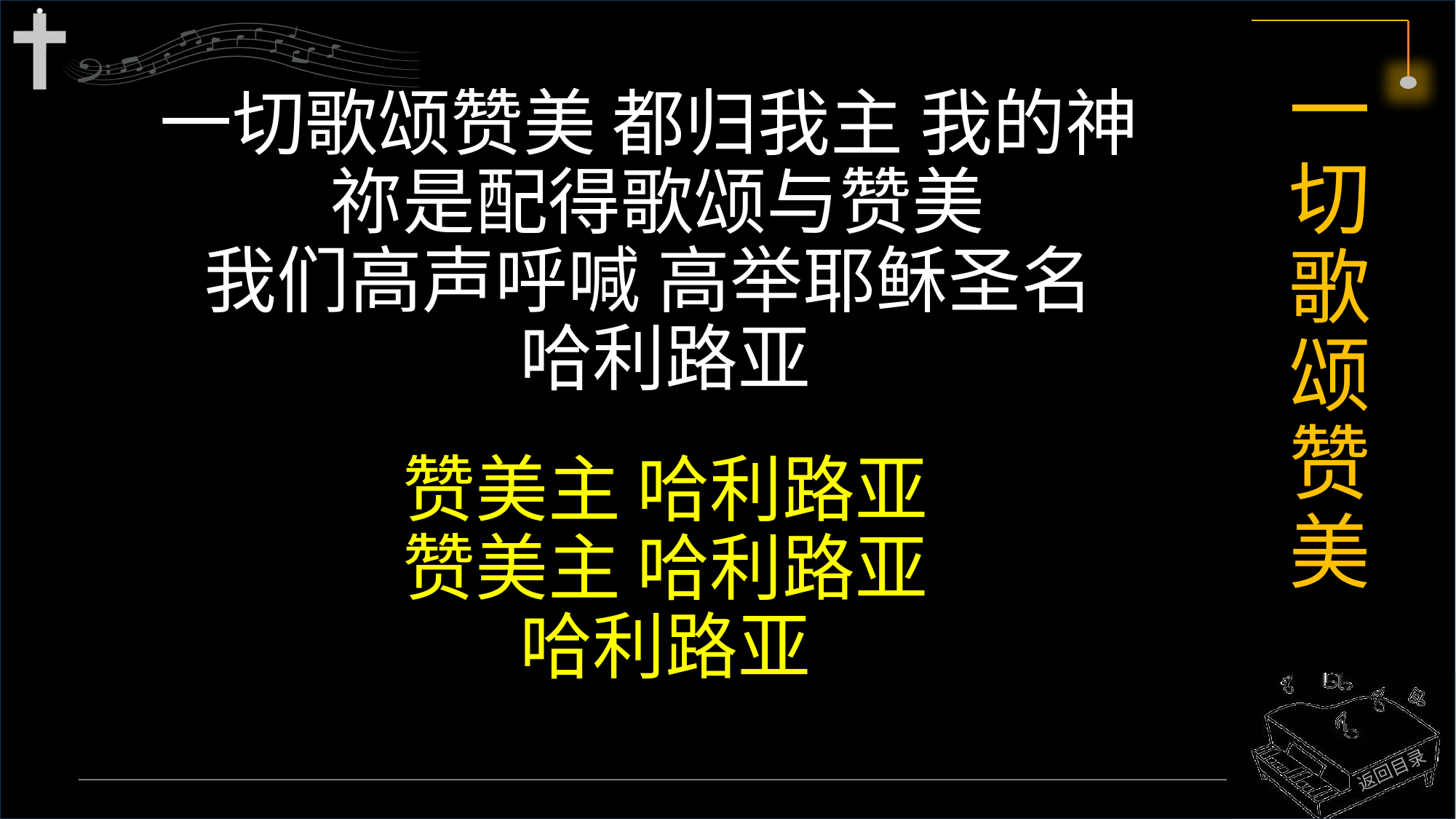

# 一切歌颂赞美
一切歌颂赞美 都归我主 我的神
祢是配得歌颂与赞美
我们高声呼喊 高举耶稣圣名
哈利路亚
赞美主 哈利路亚
赞美主 哈利路亚
哈利路亚